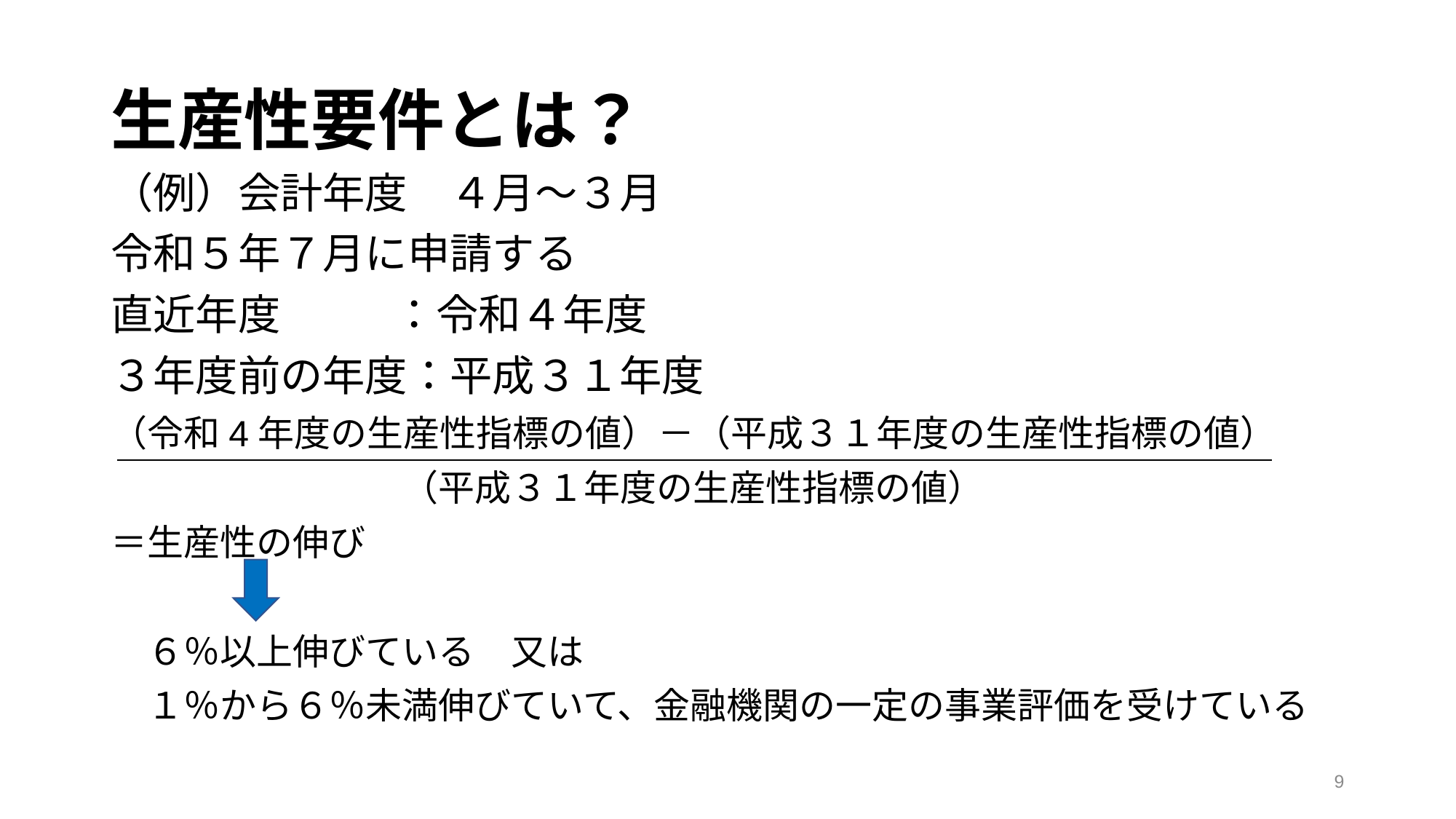

# 生産性要件とは？
（例）会計年度　４月～３月
令和５年７月に申請する
直近年度　　   ：令和４年度
３年度前の年度：平成３１年度
（令和4年度の生産性指標の値）－（平成３１年度の生産性指標の値）
　　　　　　　　（平成３１年度の生産性指標の値）
＝生産性の伸び

　６％以上伸びている　又は
　１％から６％未満伸びていて、金融機関の一定の事業評価を受けている

9